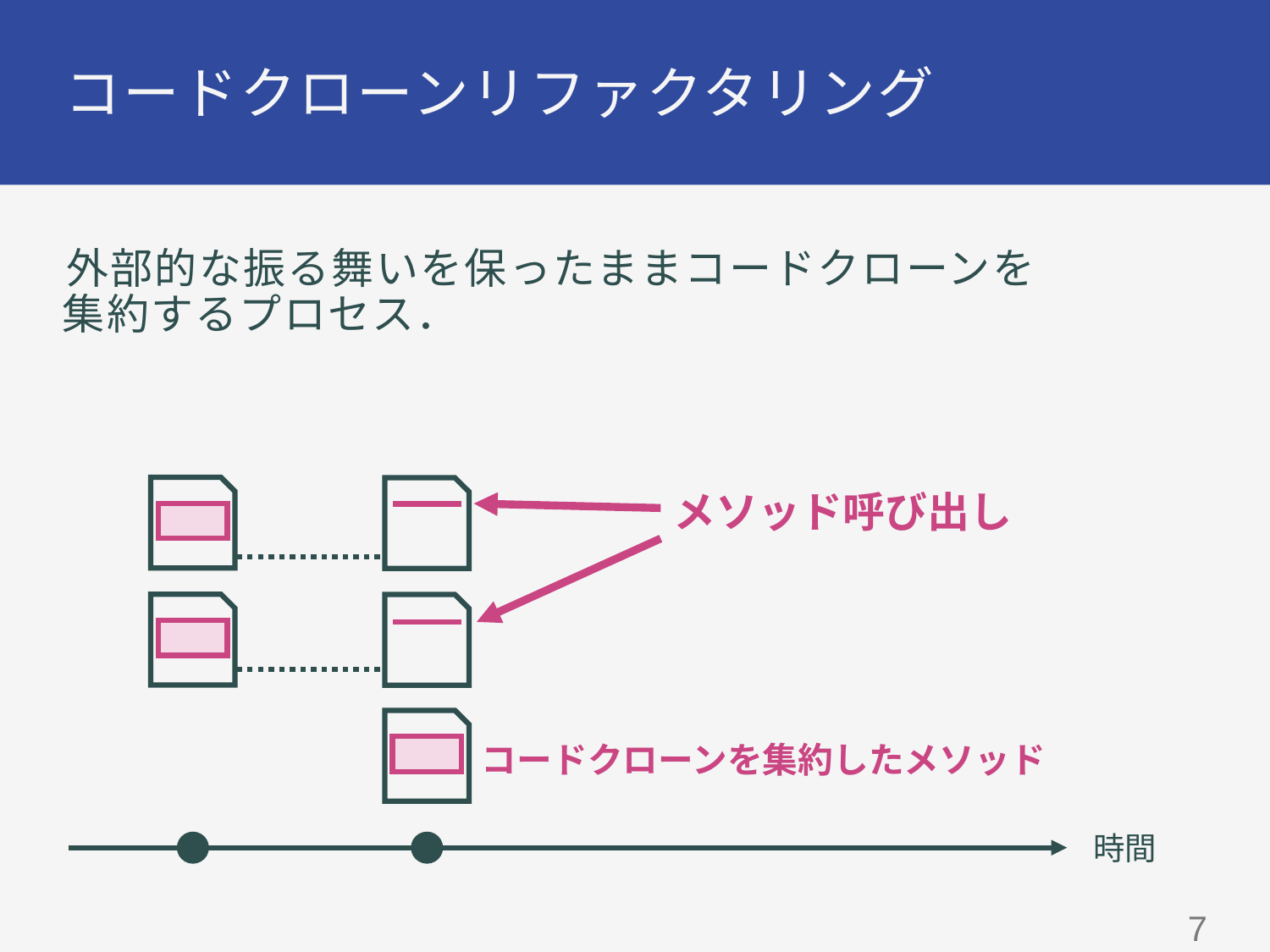

# コードクローンリファクタリング
外部的な振る舞いを保ったままコードクローンを
集約するプロセス．

メソッド呼び出し

コードクローンを集約したメソッド
時間

7